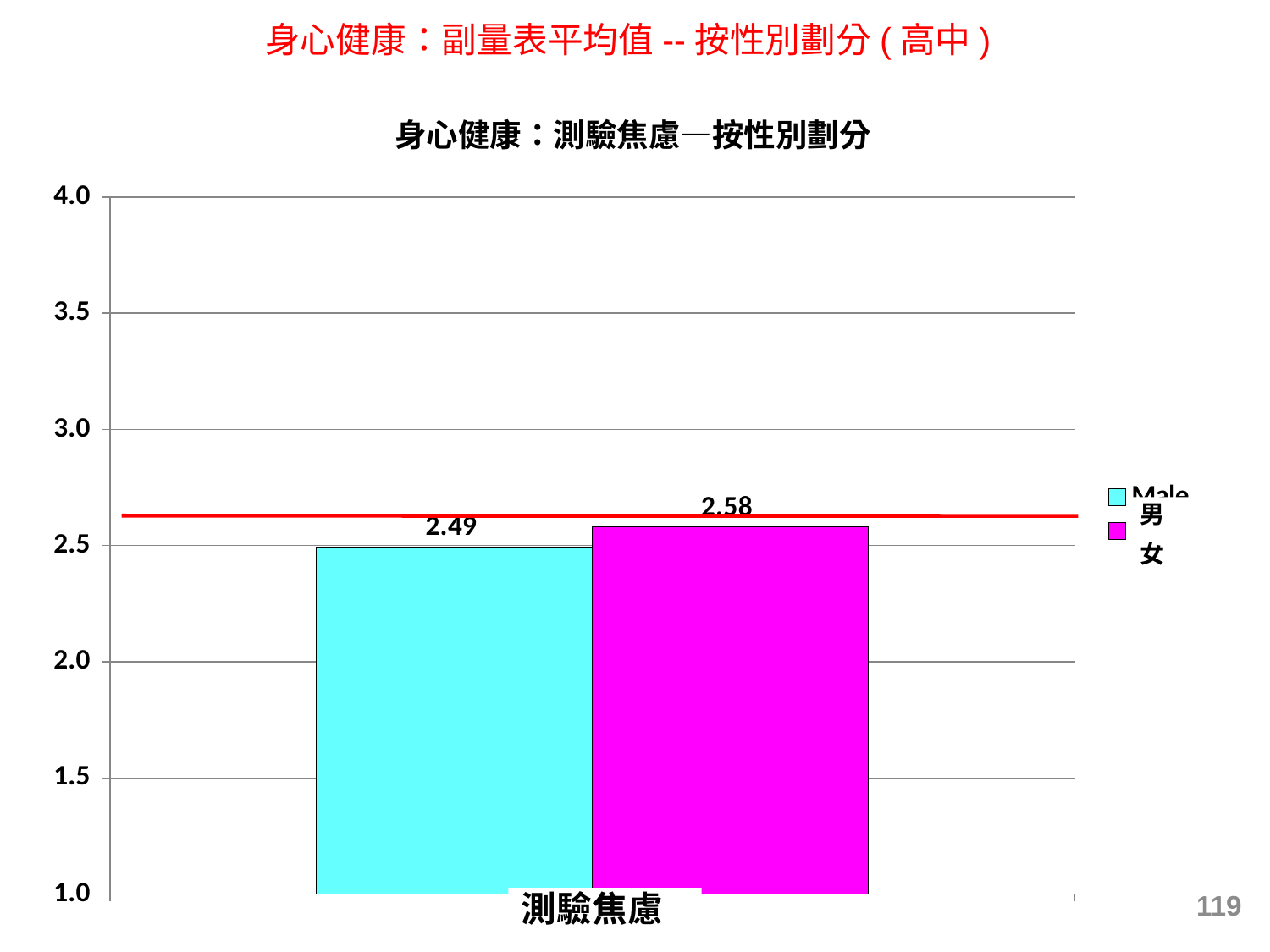

身心健康：副量表平均值--按性別劃分(高中)

### Chart: 身心健康：測驗焦慮—按性別劃分

| Category | Male | Female |
|---|---|---|
| Test Anxiety | 2.4928199444984793 | 2.57913719497077 |
119